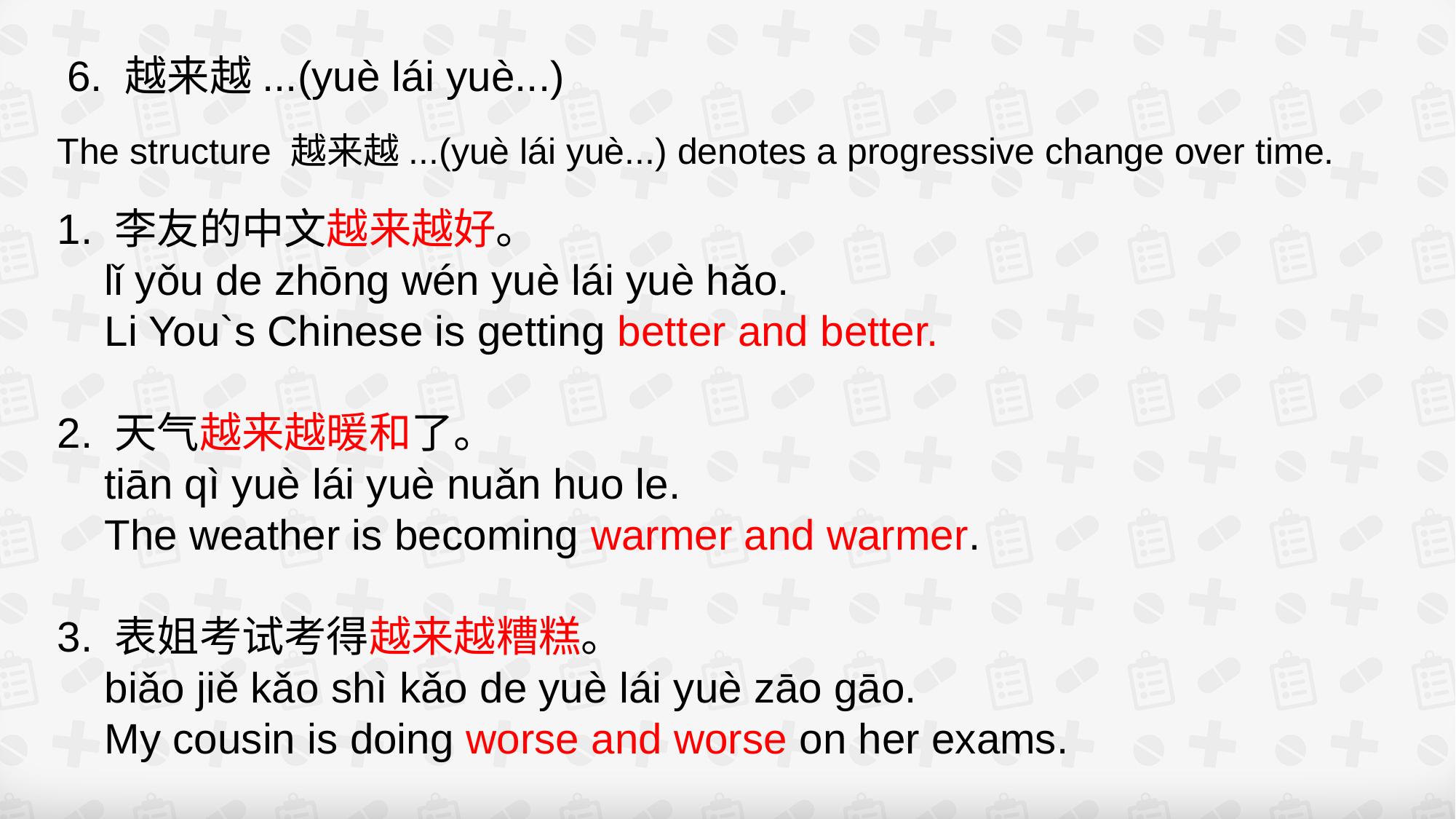

6. 越来越...(yuè lái yuè...)
The structure 越来越...(yuè lái yuè...) denotes a progressive change over time.
1. 李友的中文越来越好。
    lǐ yǒu de zhōng wén yuè lái yuè hǎo.
    Li You`s Chinese is getting better and better.

2. 天气越来越暖和了。
    tiān qì yuè lái yuè nuǎn huo le.
    The weather is becoming warmer and warmer.

3. 表姐考试考得越来越糟糕。
    biǎo jiě kǎo shì kǎo de yuè lái yuè zāo gāo.
    My cousin is doing worse and worse on her exams.